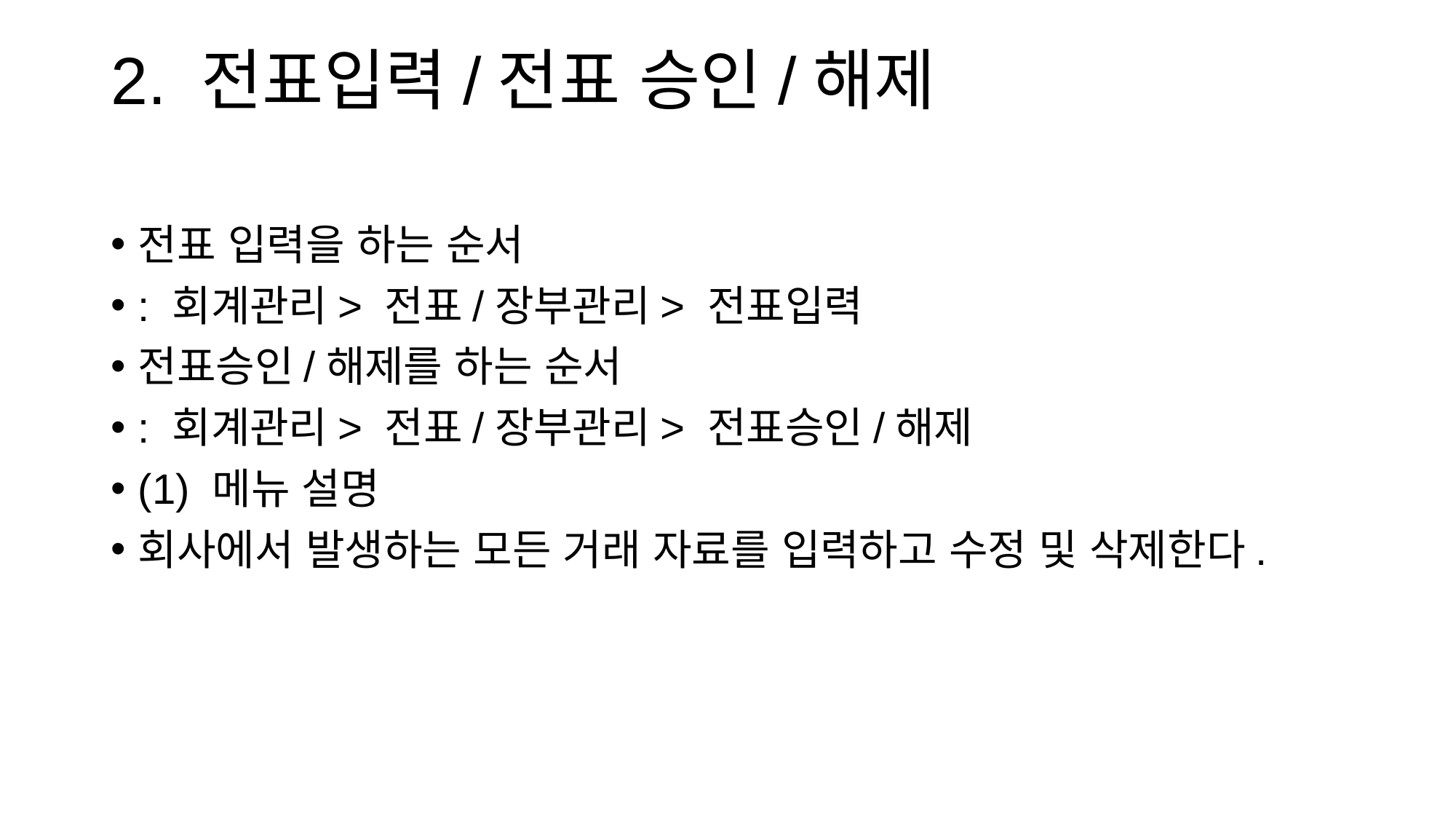

# 2. 전표입력/전표 승인/해제
전표 입력을 하는 순서
: 회계관리> 전표/장부관리> 전표입력
전표승인/해제를 하는 순서
: 회계관리> 전표/장부관리> 전표승인/해제
(1) 메뉴 설명
회사에서 발생하는 모든 거래 자료를 입력하고 수정 및 삭제한다.